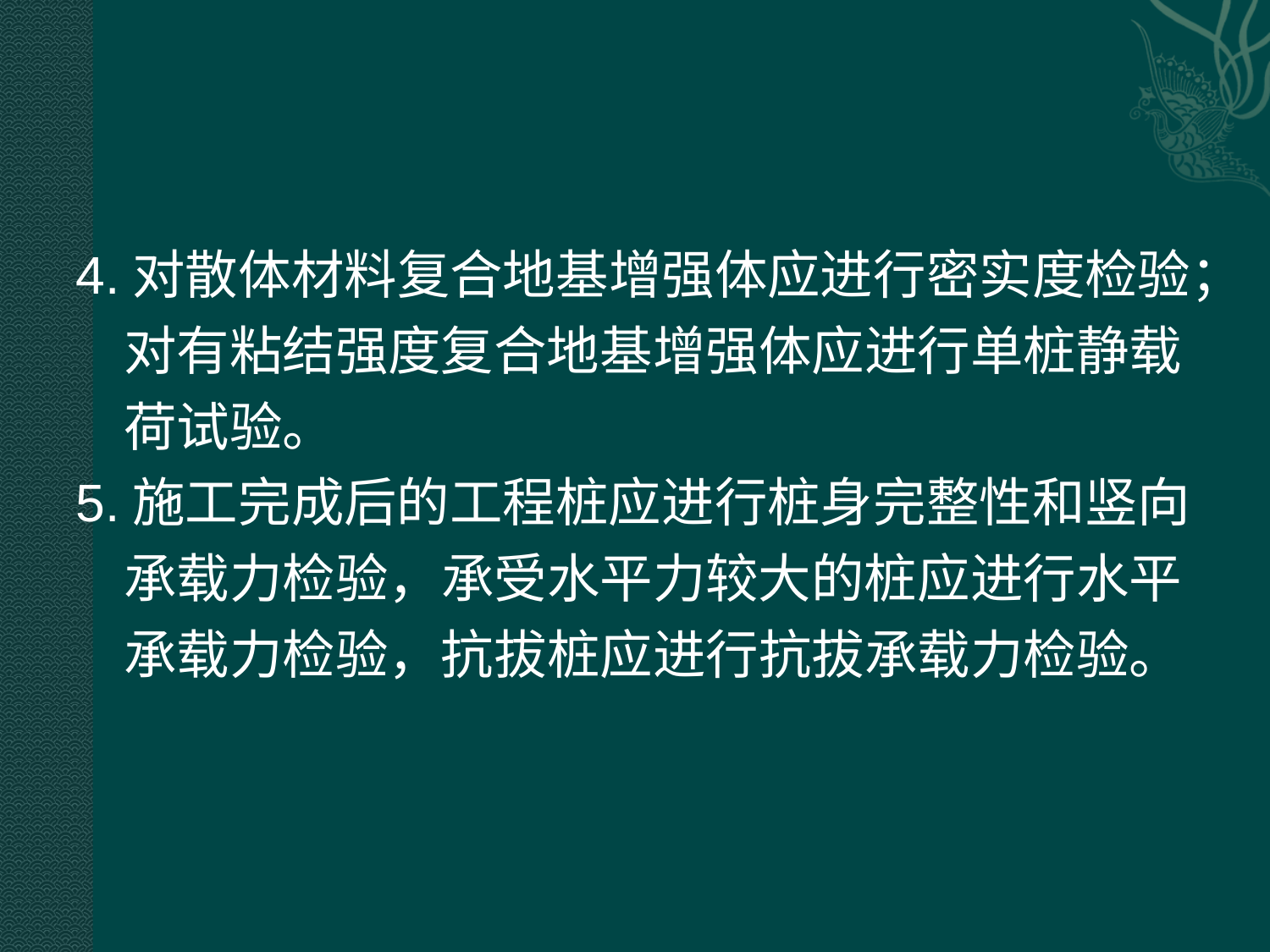

#
4.对散体材料复合地基增强体应进行密实度检验；对有粘结强度复合地基增强体应进行单桩静载荷试验。
5.施工完成后的工程桩应进行桩身完整性和竖向承载力检验，承受水平力较大的桩应进行水平承载力检验，抗拔桩应进行抗拔承载力检验。